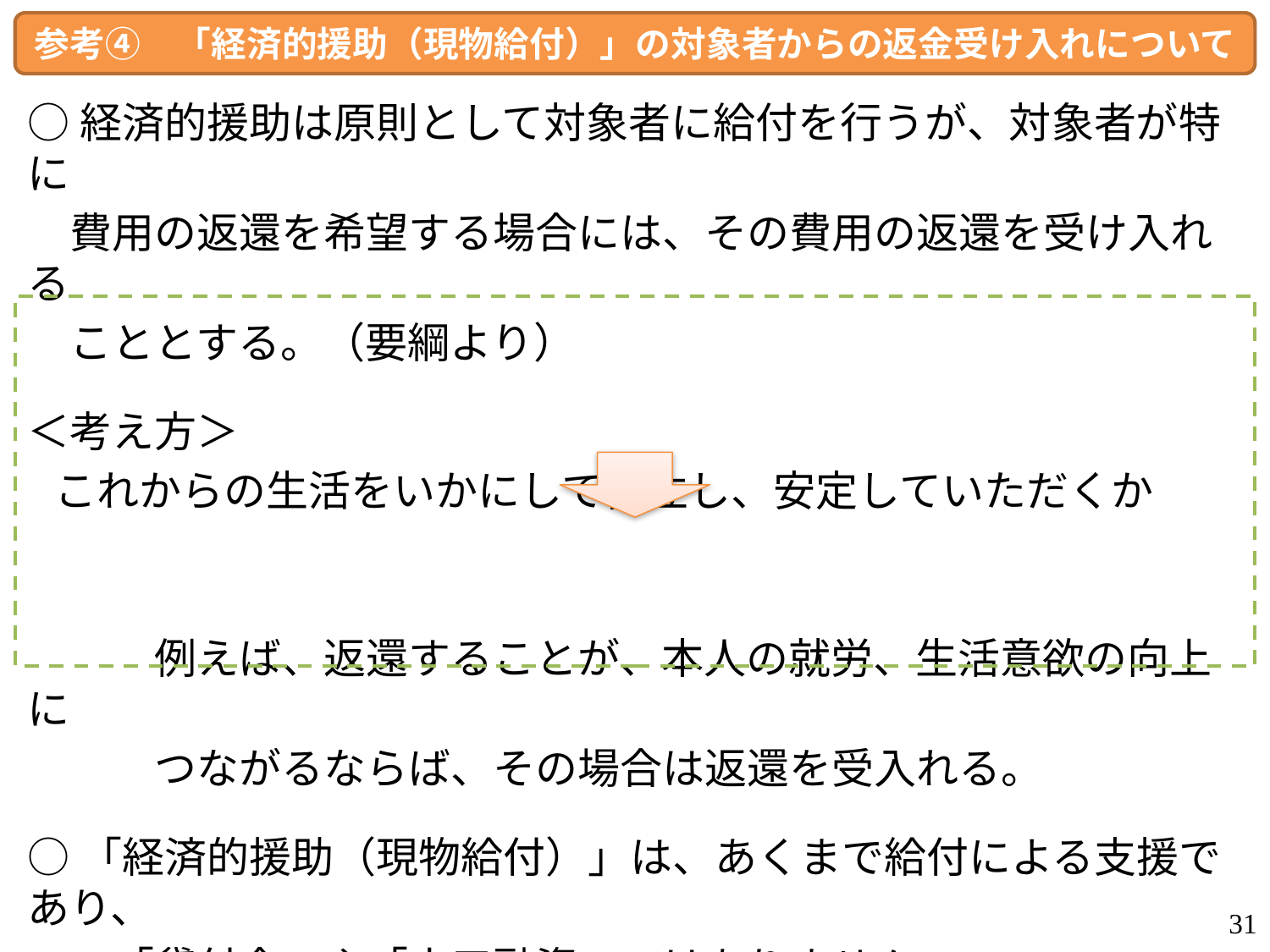

参考④　「経済的援助（現物給付）」の対象者からの返金受け入れについて
○経済的援助は原則として対象者に給付を行うが、対象者が特に
　費用の返還を希望する場合には、その費用の返還を受け入れる
　こととする。（要綱より）

＜考え方＞
これからの生活をいかにして自立し、安定していただくか

　　　例えば、返還することが、本人の就労、生活意欲の向上に
　　　つながるならば、その場合は返還を受入れる。

○「経済的援助（現物給付）」は、あくまで給付による支援であり、
　　「貸付金」や「小口融資」ではありません。
○「経済的援助（現物給付）」は、原則として一度限りであり、返還を
　　行うことで、繰り返し、支援を受けられるものではありません。

31